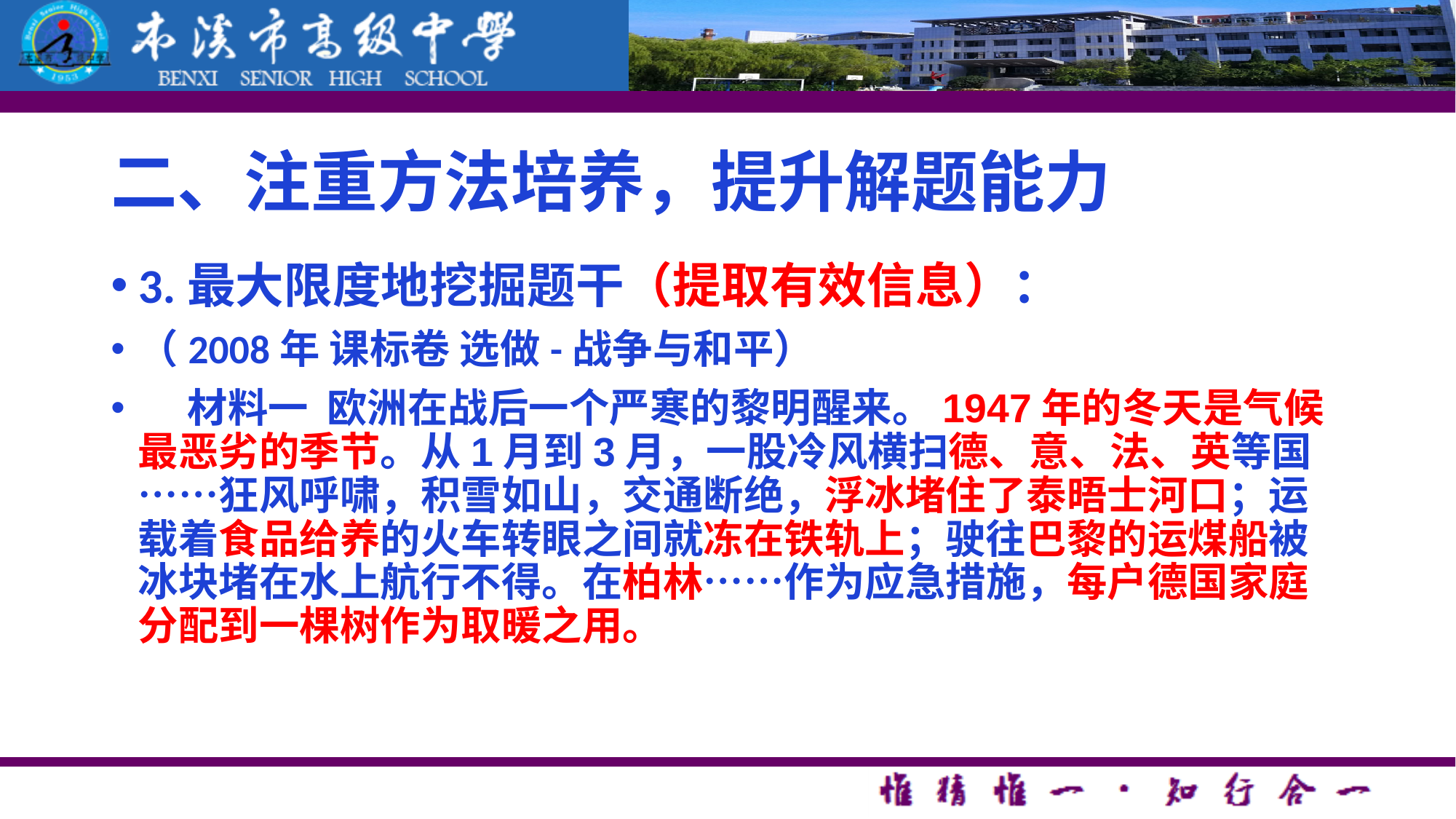

# 二、注重方法培养，提升解题能力
3.最大限度地挖掘题干（提取有效信息）：
（2008年 课标卷 选做-战争与和平）
　 材料一  欧洲在战后一个严寒的黎明醒来。1947年的冬天是气候最恶劣的季节。从1月到3月，一股冷风横扫德、意、法、英等国……狂风呼啸，积雪如山，交通断绝，浮冰堵住了泰晤士河口；运载着食品给养的火车转眼之间就冻在铁轨上；驶往巴黎的运煤船被冰块堵在水上航行不得。在柏林……作为应急措施，每户德国家庭分配到一棵树作为取暖之用。